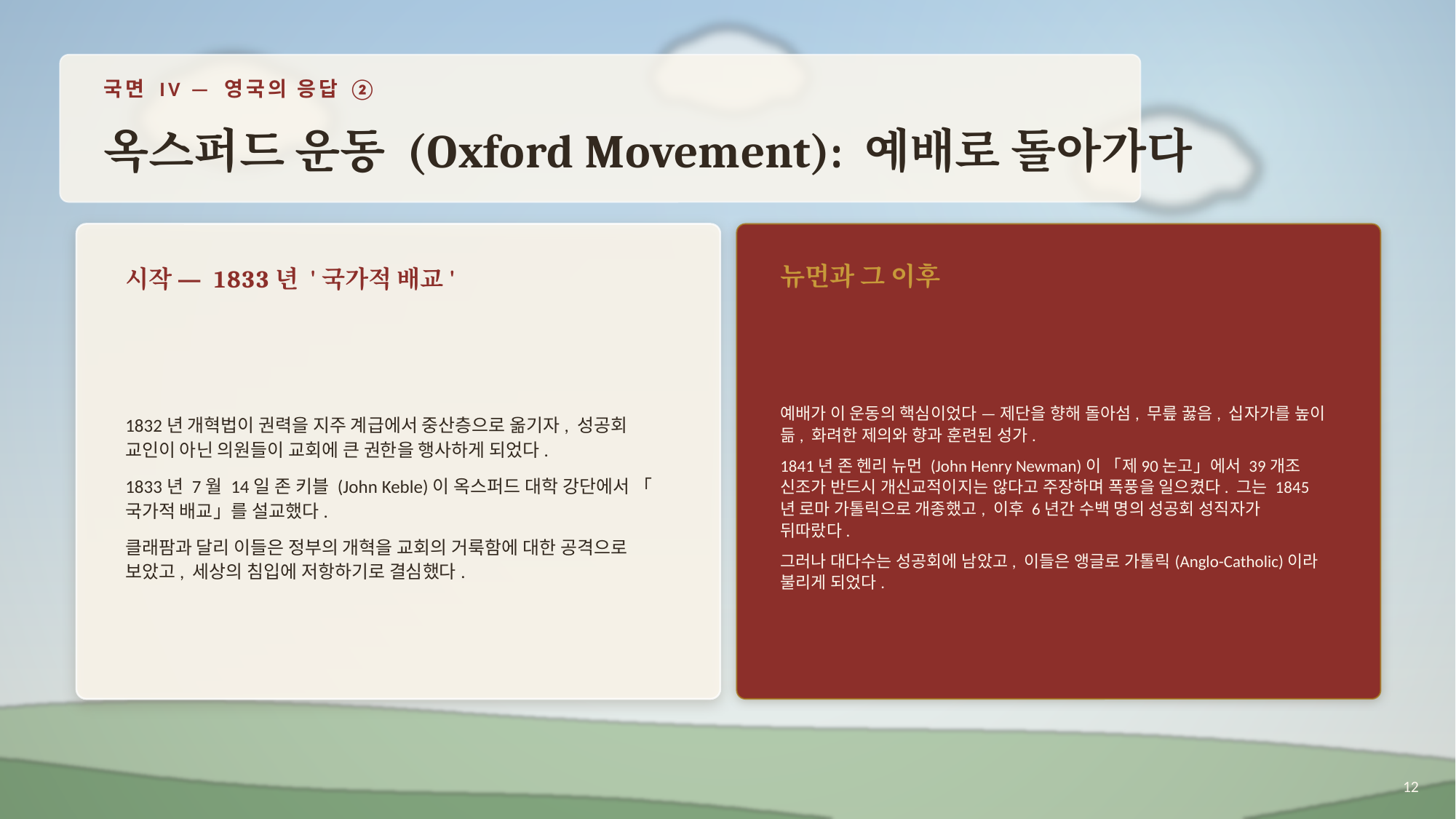

국면 IV — 영국의 응답 ②
옥스퍼드 운동 (Oxford Movement): 예배로 돌아가다

시작 — 1833년 '국가적 배교'
뉴먼과 그 이후
예배가 이 운동의 핵심이었다 — 제단을 향해 돌아섬, 무릎 꿇음, 십자가를 높이 듦, 화려한 제의와 향과 훈련된 성가.
1841년 존 헨리 뉴먼 (John Henry Newman)이 「제90논고」에서 39개조 신조가 반드시 개신교적이지는 않다고 주장하며 폭풍을 일으켰다. 그는 1845년 로마 가톨릭으로 개종했고, 이후 6년간 수백 명의 성공회 성직자가 뒤따랐다.
그러나 대다수는 성공회에 남았고, 이들은 앵글로 가톨릭(Anglo-Catholic)이라 불리게 되었다.
1832년 개혁법이 권력을 지주 계급에서 중산층으로 옮기자, 성공회 교인이 아닌 의원들이 교회에 큰 권한을 행사하게 되었다.
1833년 7월 14일 존 키블 (John Keble)이 옥스퍼드 대학 강단에서 「국가적 배교」를 설교했다.
클래팜과 달리 이들은 정부의 개혁을 교회의 거룩함에 대한 공격으로 보았고, 세상의 침입에 저항하기로 결심했다.
12